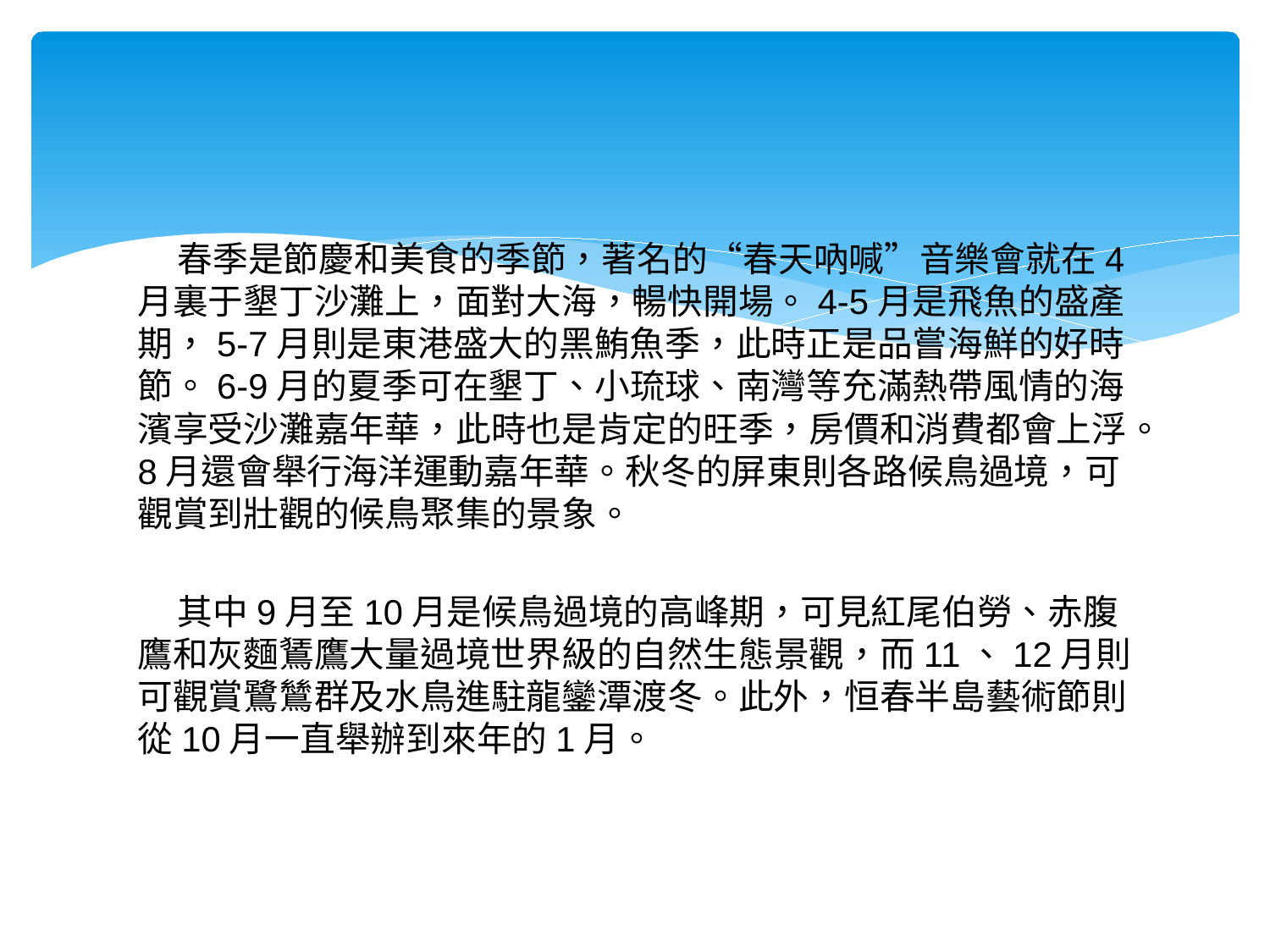

春季是節慶和美食的季節，著名的“春天吶喊”音樂會就在4月裏于墾丁沙灘上，面對大海，暢快開場。4-5月是飛魚的盛產期，5-7月則是東港盛大的黑鮪魚季，此時正是品嘗海鮮的好時節。6-9月的夏季可在墾丁、小琉球、南灣等充滿熱帶風情的海濱享受沙灘嘉年華，此時也是肯定的旺季，房價和消費都會上浮。8月還會舉行海洋運動嘉年華。秋冬的屏東則各路候鳥過境，可觀賞到壯觀的候鳥聚集的景象。

    其中9月至10月是候鳥過境的高峰期，可見紅尾伯勞、赤腹鷹和灰麵鵟鷹大量過境世界級的自然生態景觀，而11、12月則可觀賞鷺鷥群及水鳥進駐龍鑾潭渡冬。此外，恒春半島藝術節則從10月一直舉辦到來年的1月。